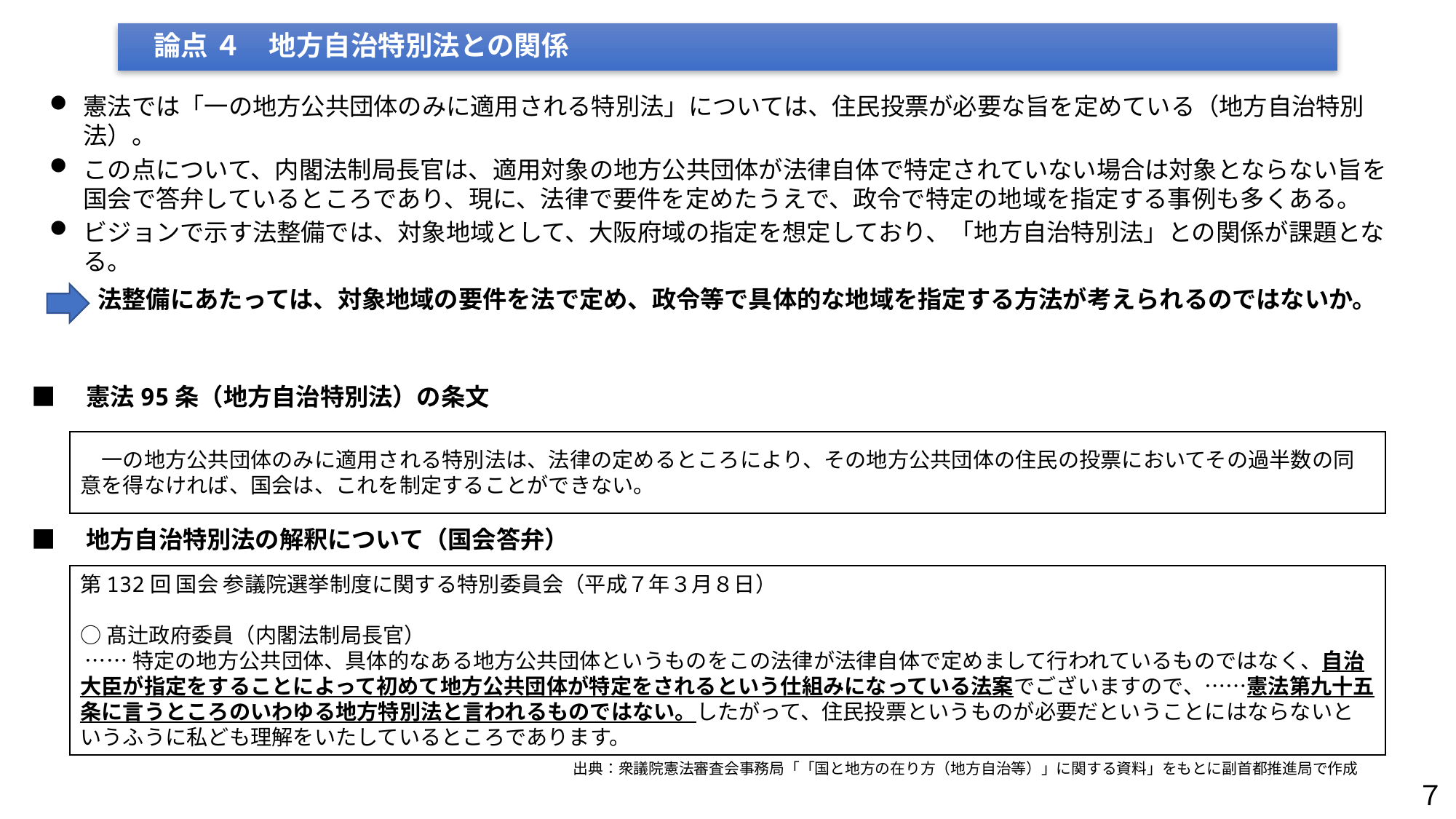

論点 ４　地方自治特別法との関係
憲法では「一の地方公共団体のみに適用される特別法」については、住民投票が必要な旨を定めている（地方自治特別法）。
この点について、内閣法制局長官は、適用対象の地方公共団体が法律自体で特定されていない場合は対象とならない旨を国会で答弁しているところであり、現に、法律で要件を定めたうえで、政令で特定の地域を指定する事例も多くある。
ビジョンで示す法整備では、対象地域として、大阪府域の指定を想定しており、「地方自治特別法」との関係が課題となる。
　　法整備にあたっては、対象地域の要件を法で定め、政令等で具体的な地域を指定する方法が考えられるのではないか。

■　憲法95条（地方自治特別法）の条文
　一の地方公共団体のみに適用される特別法は、法律の定めるところにより、その地方公共団体の住民の投票においてその過半数の同意を得なければ、国会は、これを制定することができない。
■　地方自治特別法の解釈について（国会答弁）
第132回 国会 参議院選挙制度に関する特別委員会（平成７年３月８日）

○髙辻政府委員（内閣法制局長官）
 ……特定の地方公共団体、具体的なある地方公共団体というものをこの法律が法律自体で定めまして行われているものではなく、自治大臣が指定をすることによって初めて地方公共団体が特定をされるという仕組みになっている法案でございますので、……憲法第九十五条に言うところのいわゆる地方特別法と言われるものではない。したがって、住民投票というものが必要だということにはならないというふうに私ども理解をいたしているところであります。
出典：衆議院憲法審査会事務局「「国と地方の在り方（地方自治等）」に関する資料」をもとに副首都推進局で作成
７